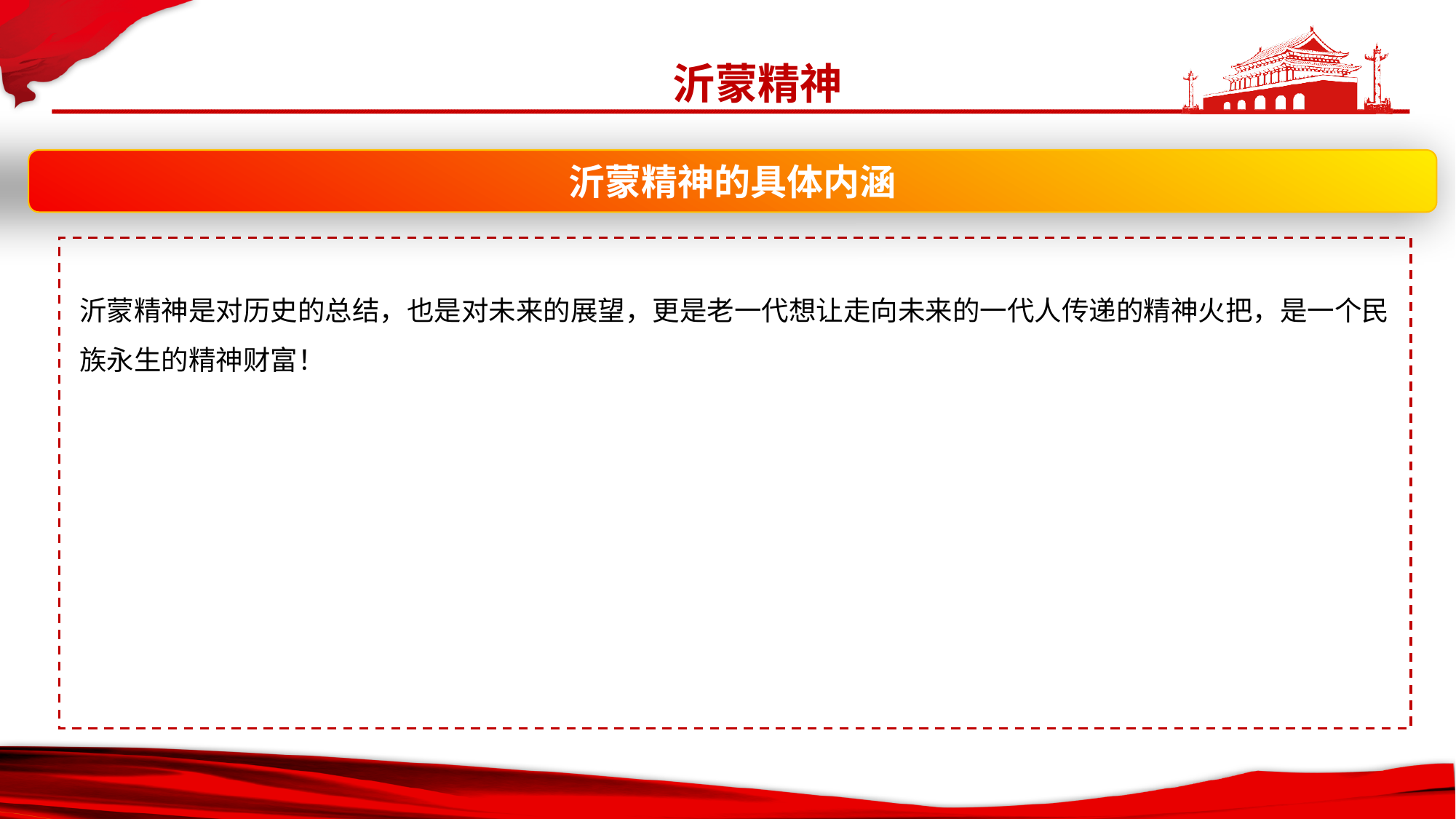

沂蒙精神
沂蒙精神的具体内涵

沂蒙精神是对历史的总结，也是对未来的展望，更是老一代想让走向未来的一代人传递的精神火把，是一个民族永生的精神财富！